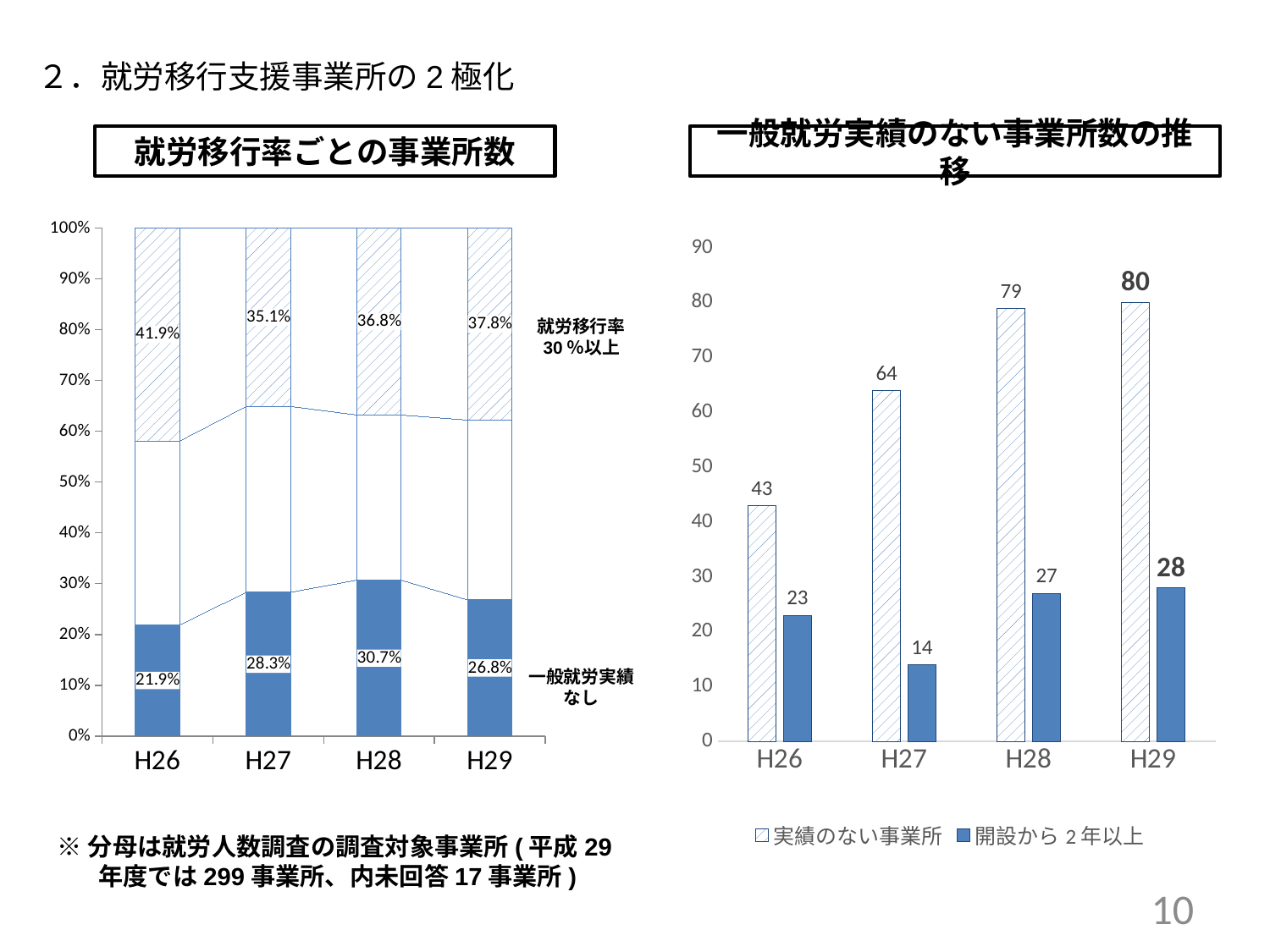

２．就労移行支援事業所の2極化
就労移行率ごとの事業所数
一般就労実績のない事業所数の推移

### Chart

| Category | 0% | ～29％ | 30%～ |
|---|---|---|---|
| H26 | 0.219 | 0.362 | 0.419 |
| H27 | 0.283 | 0.3660000000000001 | 0.351 |
| H28 | 0.307 | 0.32499999999999996 | 0.368 |
| H29 | 0.268 | 0.354 | 0.378 |

### Chart

| Category | 実績のない事業所 | 開設から2年以上 |
|---|---|---|
| H26 | 43.0 | 23.0 |
| H27 | 64.0 | 14.0 |
| H28 | 79.0 | 27.0 |
| H29 | 80.0 | 28.0 |
就労移行率
30％以上
一般就労実績
なし
※分母は就労人数調査の調査対象事業所(平成29年度では299事業所、内未回答17事業所)
10